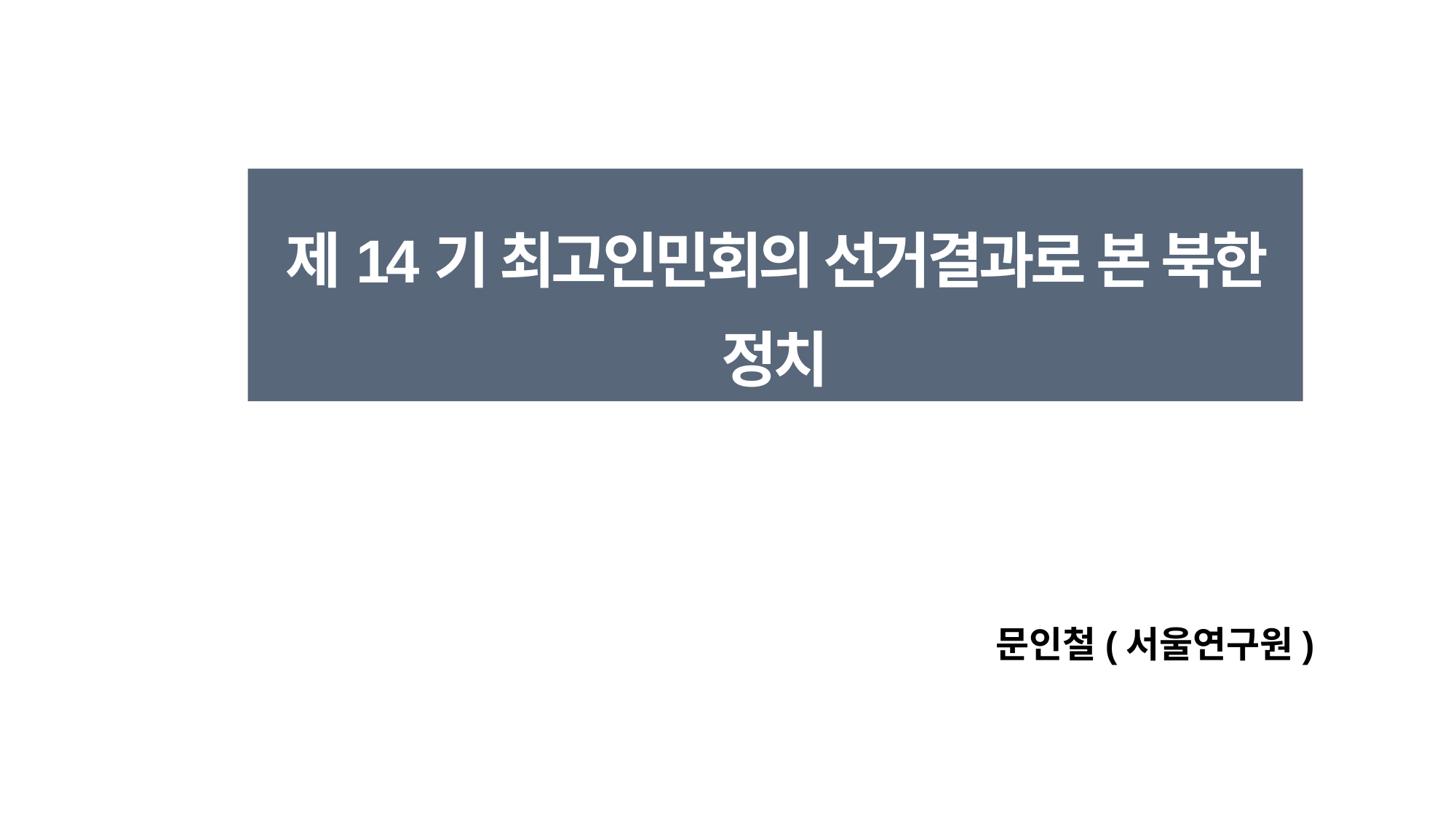

제14기 최고인민회의 선거결과로 본 북한 정치
문인철(서울연구원)